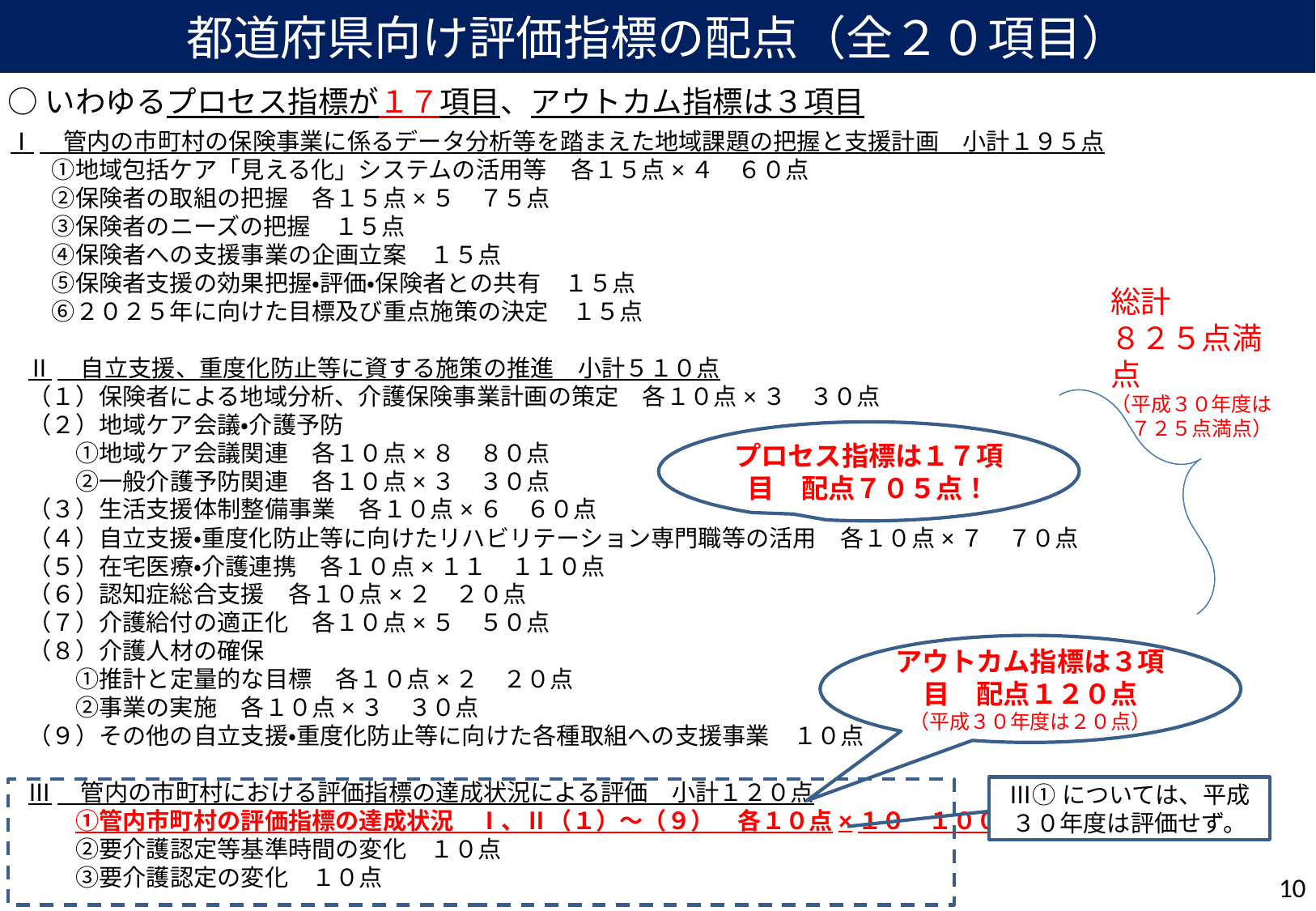

# 都道府県向け評価指標の配点（全２０項目）
○いわゆるプロセス指標が１７項目、アウトカム指標は３項目
Ⅰ　管内の市町村の保険事業に係るデータ分析等を踏まえた地域課題の把握と支援計画　小計１９５点
　①地域包括ケア「見える化」システムの活用等　各１５点×４　６０点
　②保険者の取組の把握　各１５点×５　７５点
　③保険者のニーズの把握　１５点
　④保険者への支援事業の企画立案　１５点
　⑤保険者支援の効果把握・評価・保険者との共有　１５点
　⑥２０２５年に向けた目標及び重点施策の決定　１５点

Ⅱ　自立支援、重度化防止等に資する施策の推進　小計５１０点
（１）保険者による地域分析、介護保険事業計画の策定　各１０点×３　３０点
（２）地域ケア会議・介護予防
　　①地域ケア会議関連　各１０点×８　８０点
　　②一般介護予防関連　各１０点×３　３０点
（３）生活支援体制整備事業　各１０点×６　６０点
（４）自立支援・重度化防止等に向けたリハビリテーション専門職等の活用　各１０点×７　７０点
（５）在宅医療・介護連携　各１０点×１１　１１０点
（６）認知症総合支援　各１０点×２　２０点
（７）介護給付の適正化　各１０点×５　５０点
（８）介護人材の確保
　　①推計と定量的な目標　各１０点×２　２０点
　　②事業の実施　各１０点×３　３０点
（９）その他の自立支援・重度化防止等に向けた各種取組への支援事業　１０点

Ⅲ　管内の市町村における評価指標の達成状況による評価　小計１２０点
　　①管内市町村の評価指標の達成状況　Ⅰ、Ⅱ（１）～（９）　各１０点×１０　１００点
　　②要介護認定等基準時間の変化　１０点
　　③要介護認定の変化　１０点
総計
８２５点満点
（平成３０年度は
　７２５点満点）

プロセス指標は１７項目　配点７０５点！
アウトカム指標は３項目　配点１２０点
（平成３０年度は２０点）
Ⅲ①については、平成３０年度は評価せず。

10